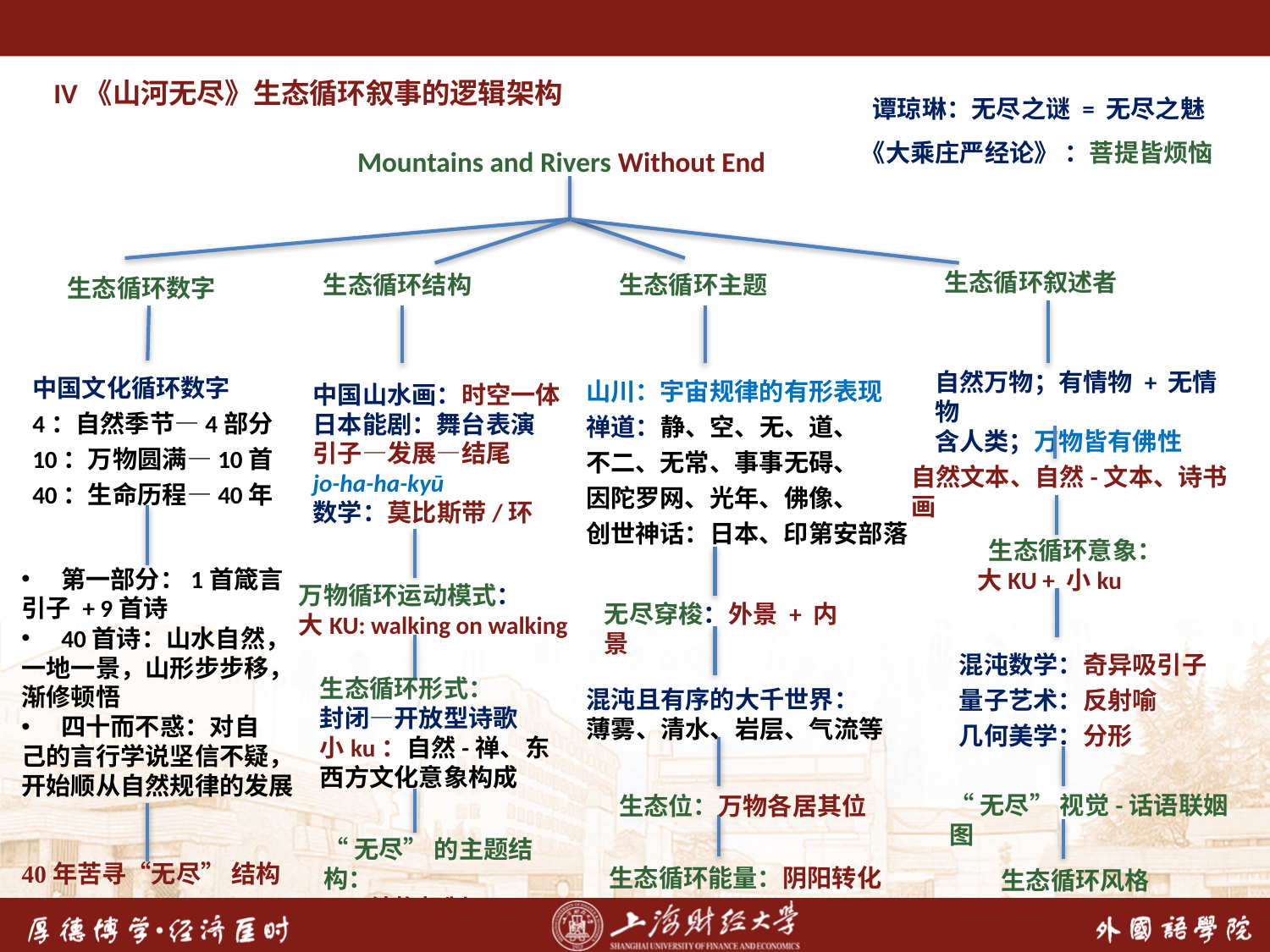

IV《山河无尽》生态循环叙事的逻辑架构
 谭琼琳：无尽之谜 = 无尽之魅
《大乘庄严经论》 ：菩提皆烦恼
Mountains and Rivers Without End
 生态循环叙述者
生态循环结构
生态循环主题
生态循环数字
中国文化循环数字
4：自然季节—4部分
10：万物圆满—10首
40：生命历程—40年
自然万物；有情物 + 无情物
含人类；万物皆有佛性
山川：宇宙规律的有形表现
禅道：静、空、无、道、
不二、无常、事事无碍、
因陀罗网、光年、佛像、
创世神话：日本、印第安部落
中国山水画：时空一体
日本能剧：舞台表演
引子—发展—结尾
jo-ha-ha-kyū
数学：莫比斯带/环
自然文本、自然-文本、诗书画
 生态循环意象：
大KU + 小ku
第一部分：1首箴言
引子 + 9首诗
40首诗：山水自然，
一地一景，山形步步移，渐修顿悟
四十而不惑：对自
己的言行学说坚信不疑，开始顺从自然规律的发展
万物循环运动模式：
大KU: walking on walking
无尽穿梭：外景 + 内景
混沌数学：奇异吸引子
量子艺术：反射喻
几何美学：分形
生态循环形式：
封闭—开放型诗歌
小ku：自然-禅、东西方文化意象构成
混沌且有序的大千世界：
薄雾、清水、岩层、气流等
“无尽” 视觉-话语联姻图
生态位：万物各居其位
“无尽” 的主题结构：
  KU结构机制
40年苦寻“无尽” 结构
生态循环能量：阴阳转化
 生态循环风格